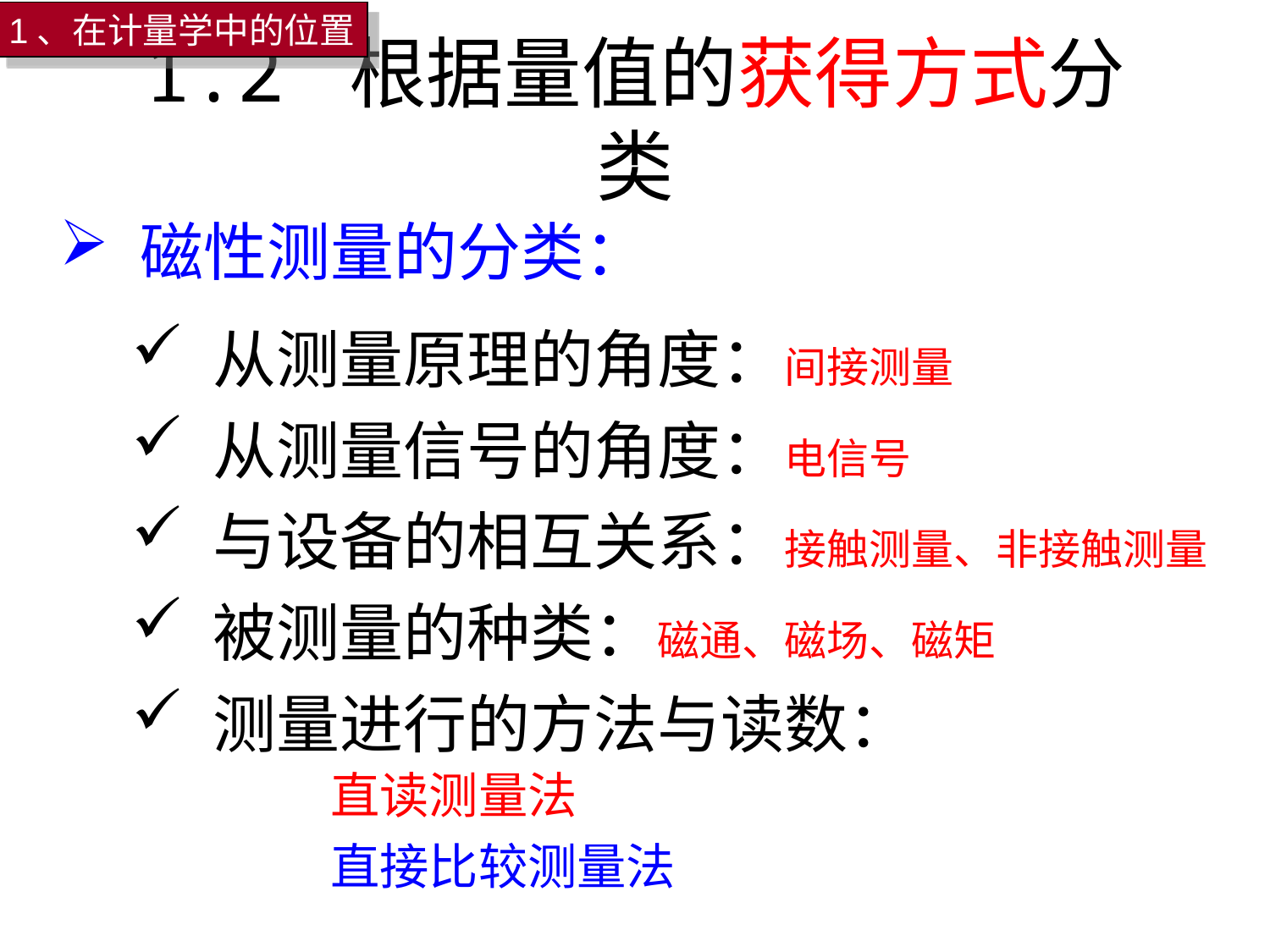

1、在计量学中的位置
# 1.2 根据量值的获得方式分类
 磁性测量的分类：
 从测量原理的角度：间接测量
 从测量信号的角度：电信号
 与设备的相互关系：接触测量、非接触测量
 被测量的种类：磁通、磁场、磁矩
 测量进行的方法与读数：
直读测量法
直接比较测量法